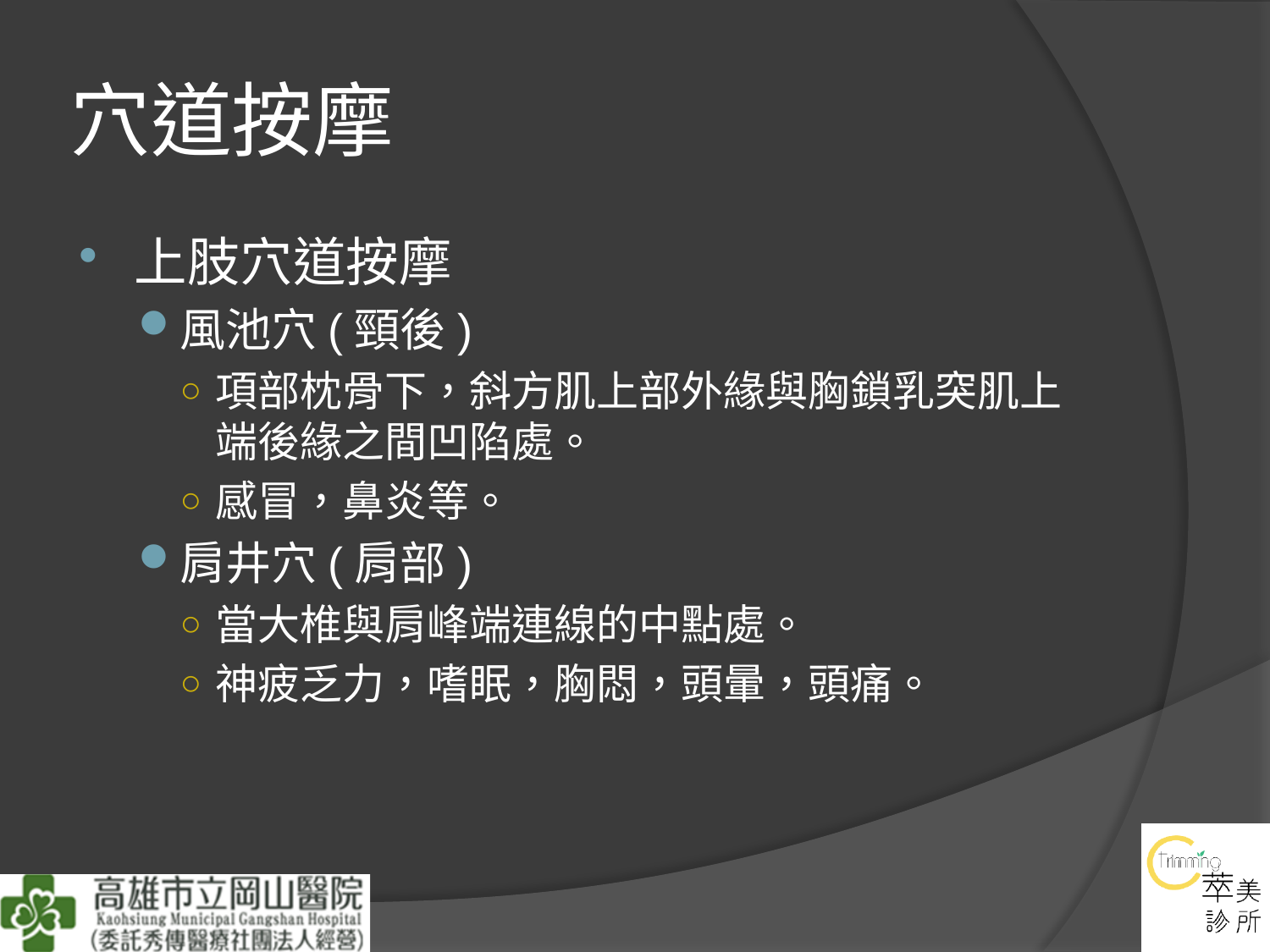

# 穴道按摩
上肢穴道按摩
風池穴(頸後)
項部枕骨下，斜方肌上部外緣與胸鎖乳突肌上端後緣之間凹陷處。
感冒，鼻炎等。
肩井穴(肩部)
當大椎與肩峰端連線的中點處。
神疲乏力，嗜眠，胸悶，頭暈，頭痛。